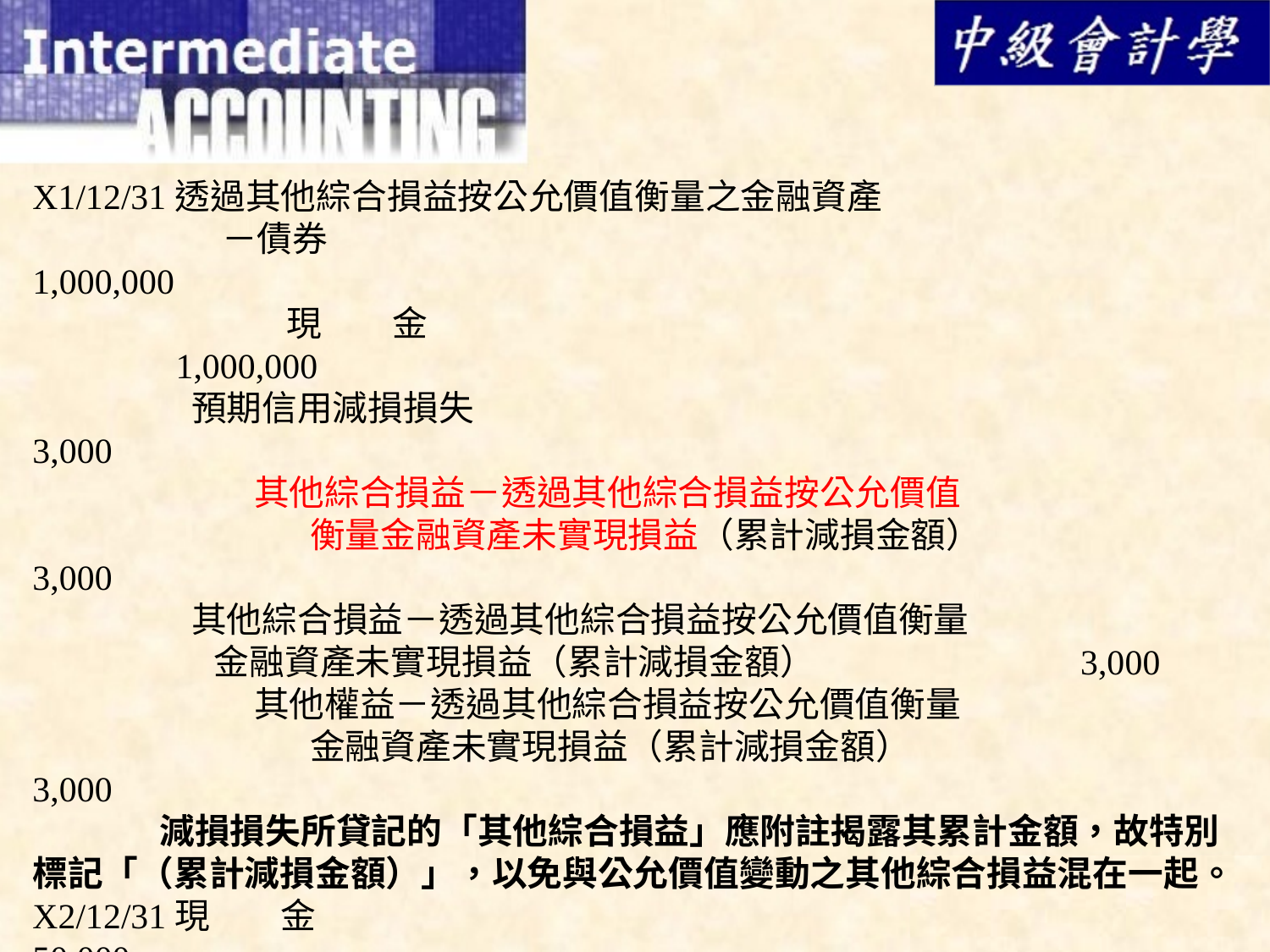

X1/12/31透過其他綜合損益按公允價值衡量之金融資產
	        －債券						        1,000,000
	　	現　　金							 1,000,000
	   預期信用減損損失						   3,000
	           其他綜合損益－透過其他綜合損益按公允價值
		   衡量金融資產未實現損益（累計減損金額）	 	        3,000
	   其他綜合損益－透過其他綜合損益按公允價值衡量
	       金融資產未實現損益（累計減損金額）		   3,000
	           其他權益－透過其他綜合損益按公允價值衡量
		   金融資產未實現損益（累計減損金額）			        3,000
	減損損失所貸記的「其他綜合損益」應附註揭露其累計金額，故特別標記「（累計減損金額）」，以免與公允價值變動之其他綜合損益混在一起。
X2/12/31現　　金							 50,000
	　　	利息收入							      50,000
	   預期信用減損損失						 12,000
		其他綜合損益－透過其他綜合損益按公允價值
		    衡量金融資產未實現損益（累計減損金額）		      12,000
	（結帳分錄省略）